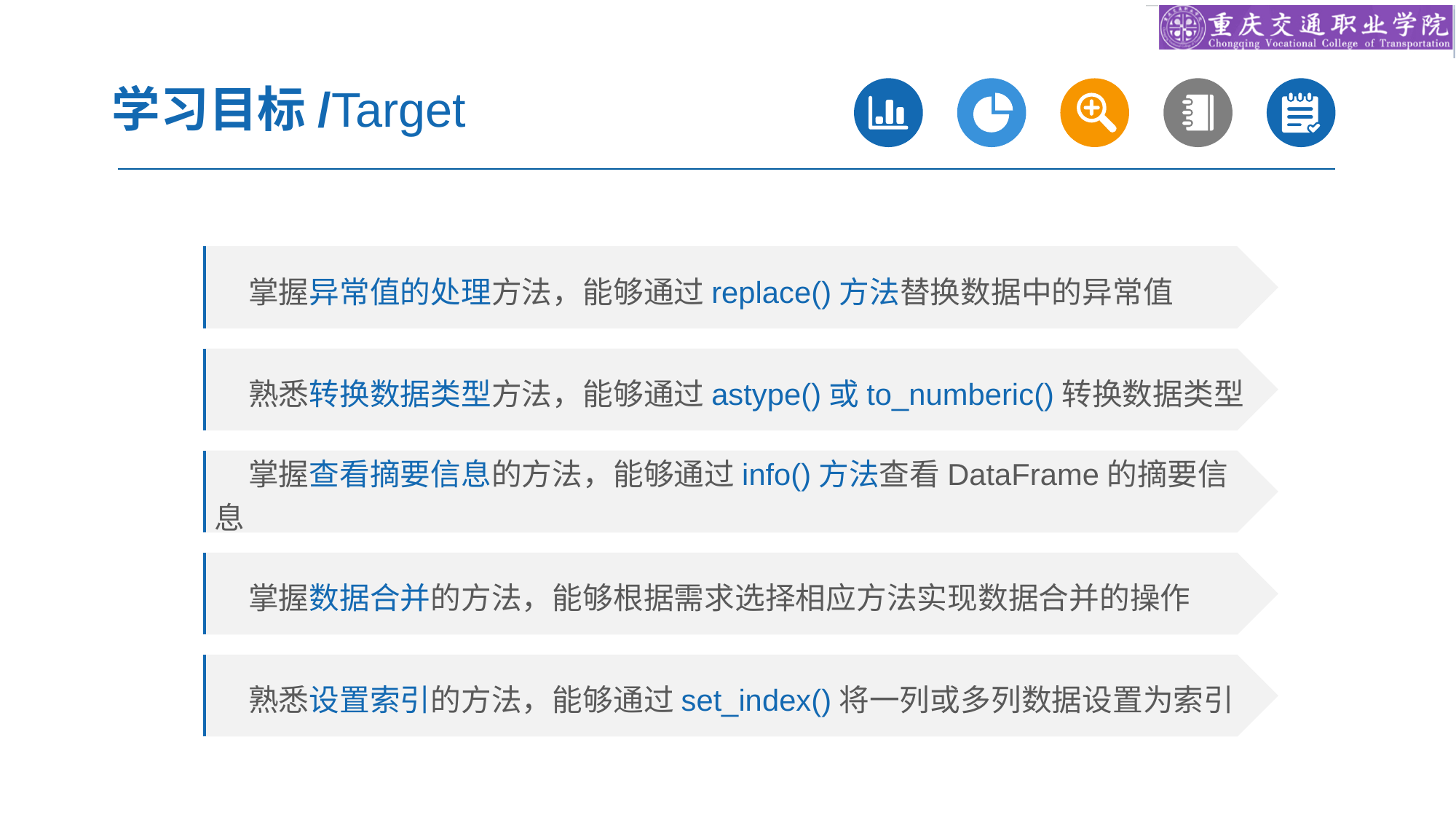

学习目标/Target
    掌握异常值的处理方法，能够通过replace()方法替换数据中的异常值

    熟悉转换数据类型方法，能够通过astype()或to_numberic()转换数据类型

    掌握查看摘要信息的方法，能够通过info()方法查看DataFrame的摘要信息

    掌握数据合并的方法，能够根据需求选择相应方法实现数据合并的操作

    熟悉设置索引的方法，能够通过set_index()将一列或多列数据设置为索引